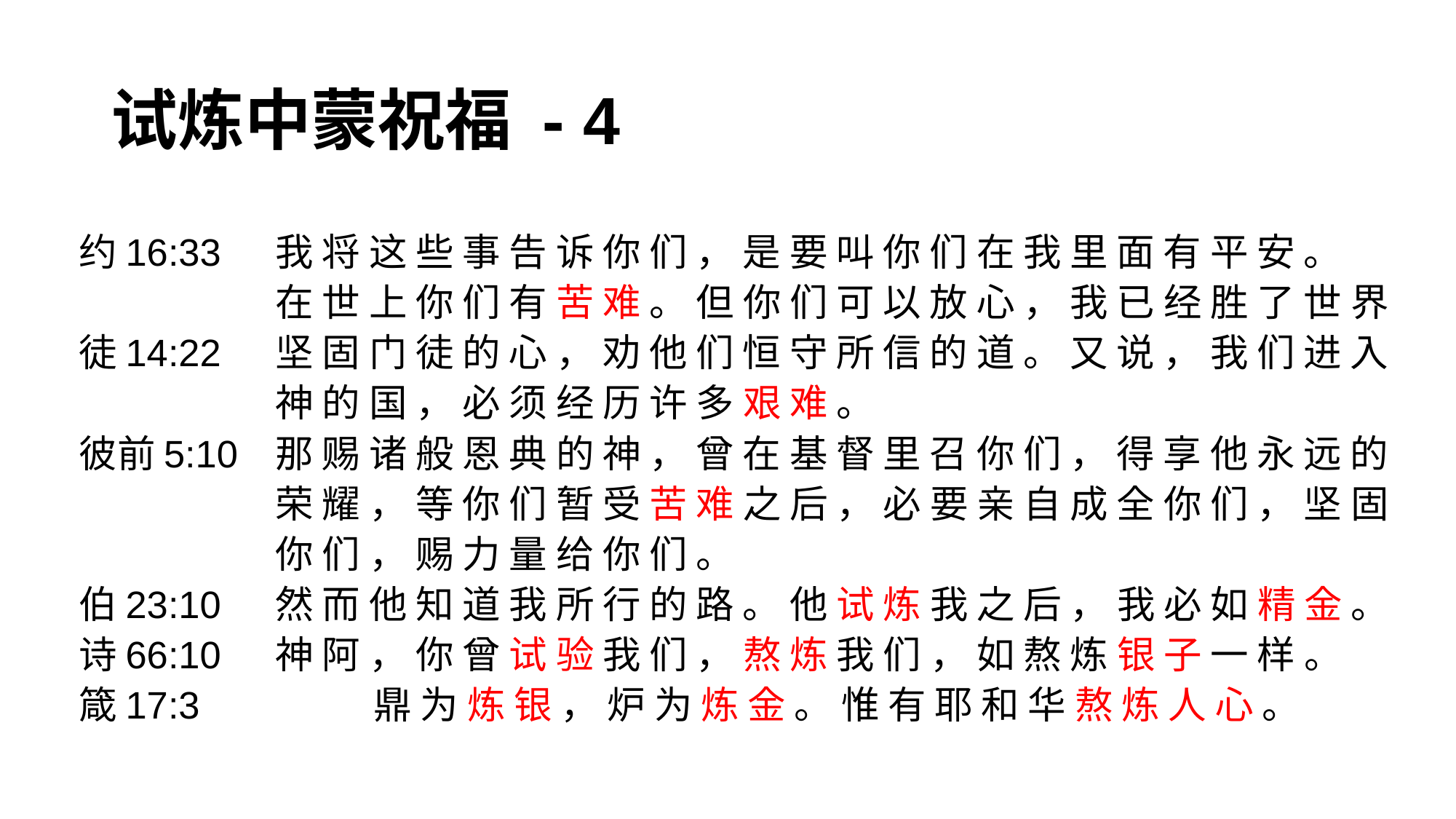

# 试炼中蒙祝福 - 4
约16:33	我 将 这 些 事 告 诉 你 们 ， 是 要 叫 你 们 在 我 里 面 有 平 安 。
		在 世 上 你 们 有 苦 难 。 但 你 们 可 以 放 心 ， 我 已 经 胜 了 世 界
徒14:22	坚 固 门 徒 的 心 ， 劝 他 们 恒 守 所 信 的 道 。 又 说 ， 我 们 进 入
		神 的 国 ， 必 须 经 历 许 多 艰 难 。
彼前5:10	那 赐 诸 般 恩 典 的 神 ， 曾 在 基 督 里 召 你 们 ， 得 享 他 永 远 的
		荣 耀 ， 等 你 们 暂 受 苦 难 之 后 ， 必 要 亲 自 成 全 你 们 ， 坚 固
		你 们 ， 赐 力 量 给 你 们 。
伯23:10	然 而 他 知 道 我 所 行 的 路 。 他 试 炼 我 之 后 ， 我 必 如 精 金 。
诗66:10	神 阿 ， 你 曾 试 验 我 们 ， 熬 炼 我 们 ， 如 熬 炼 银 子 一 样 。
箴17:3	  	鼎 为 炼 银 ， 炉 为 炼 金 。 惟 有 耶 和 华 熬 炼 人 心 。